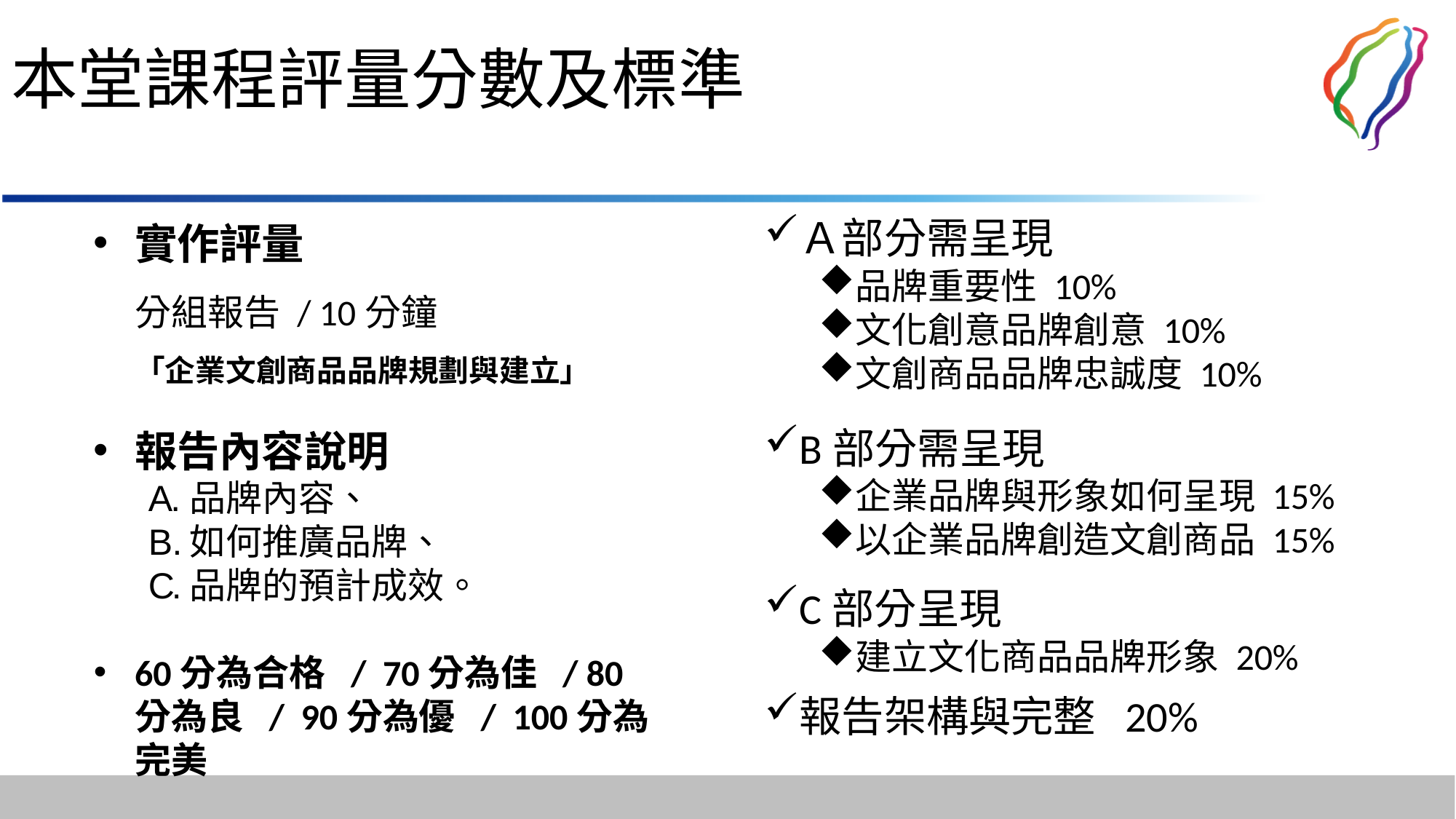

# 本堂課程評量分數及標準
實作評量
分組報告 / 10分鐘
「企業文創商品品牌規劃與建立」

報告內容說明
品牌內容、
如何推廣品牌、
品牌的預計成效。
60分為合格  /  70分為佳  / 80分為良  /  90分為優  /  100分為完美
Ａ部分需呈現
品牌重要性 10%
文化創意品牌創意 10%
文創商品品牌忠誠度 10%
B部分需呈現
企業品牌與形象如何呈現 15%
以企業品牌創造文創商品 15%
C部分呈現
建立文化商品品牌形象 20%
報告架構與完整  20%